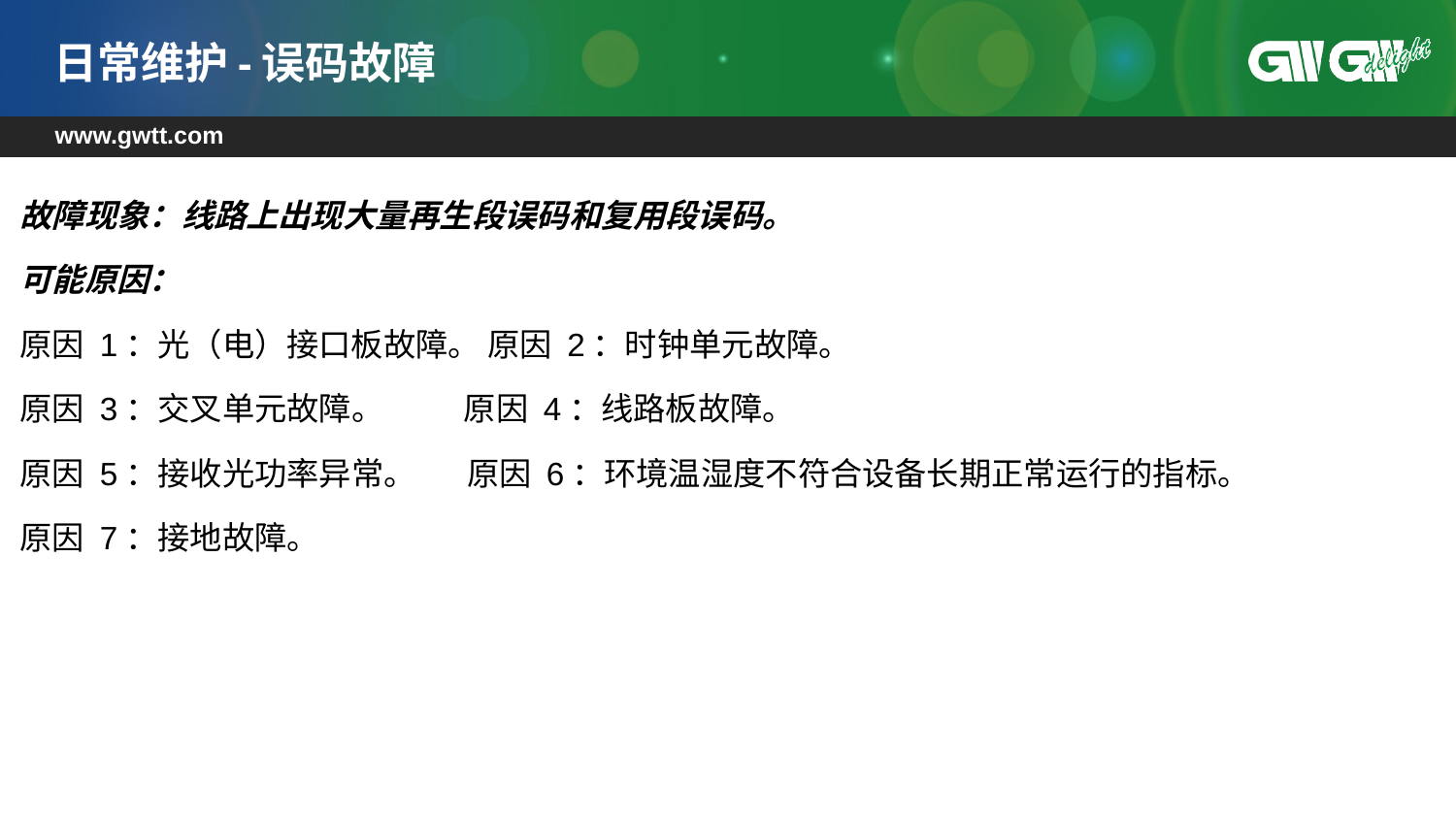

# 日常维护-误码故障
故障现象：线路上出现大量再生段误码和复用段误码。
可能原因：
原因 1：光（电）接口板故障。 原因 2：时钟单元故障。
原因 3：交叉单元故障。           原因 4：线路板故障。
原因 5：接收光功率异常。       原因 6：环境温湿度不符合设备长期正常运行的指标。
原因 7：接地故障。